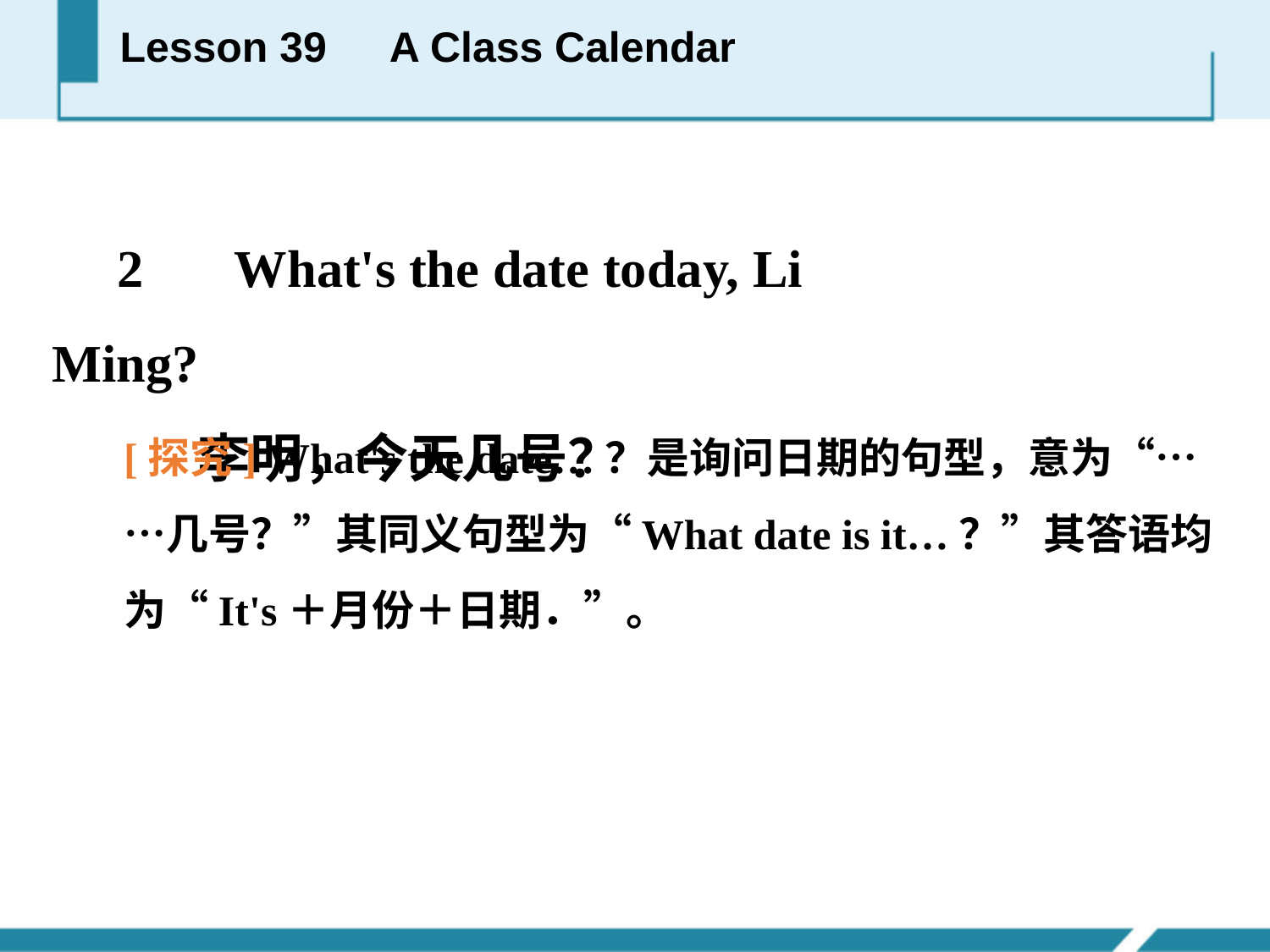

Lesson 39　A Class Calendar
　2　 What's the date today, Li Ming?
           李明，今天几号？
[探究] What's the date…？是询问日期的句型，意为“……几号？”其同义句型为“What date is it…？”其答语均为“It's＋月份＋日期．”。